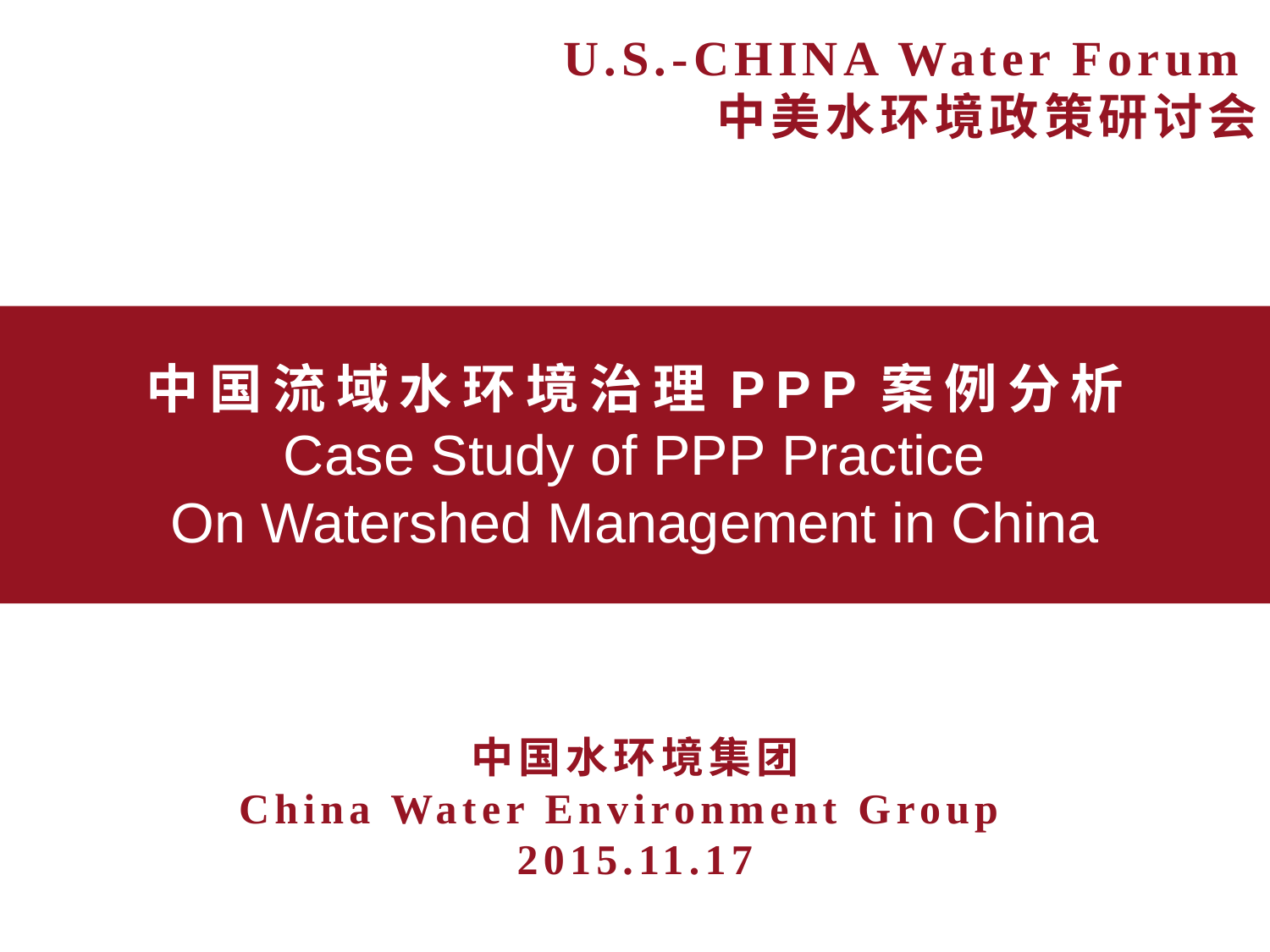

U.S.-CHINA Water Forum
中美水环境政策研讨会
中国流域水环境治理PPP案例分析
 Case Study of PPP Practice
On Watershed Management in China

中国水环境集团
China Water Environment Group
2015.11.17